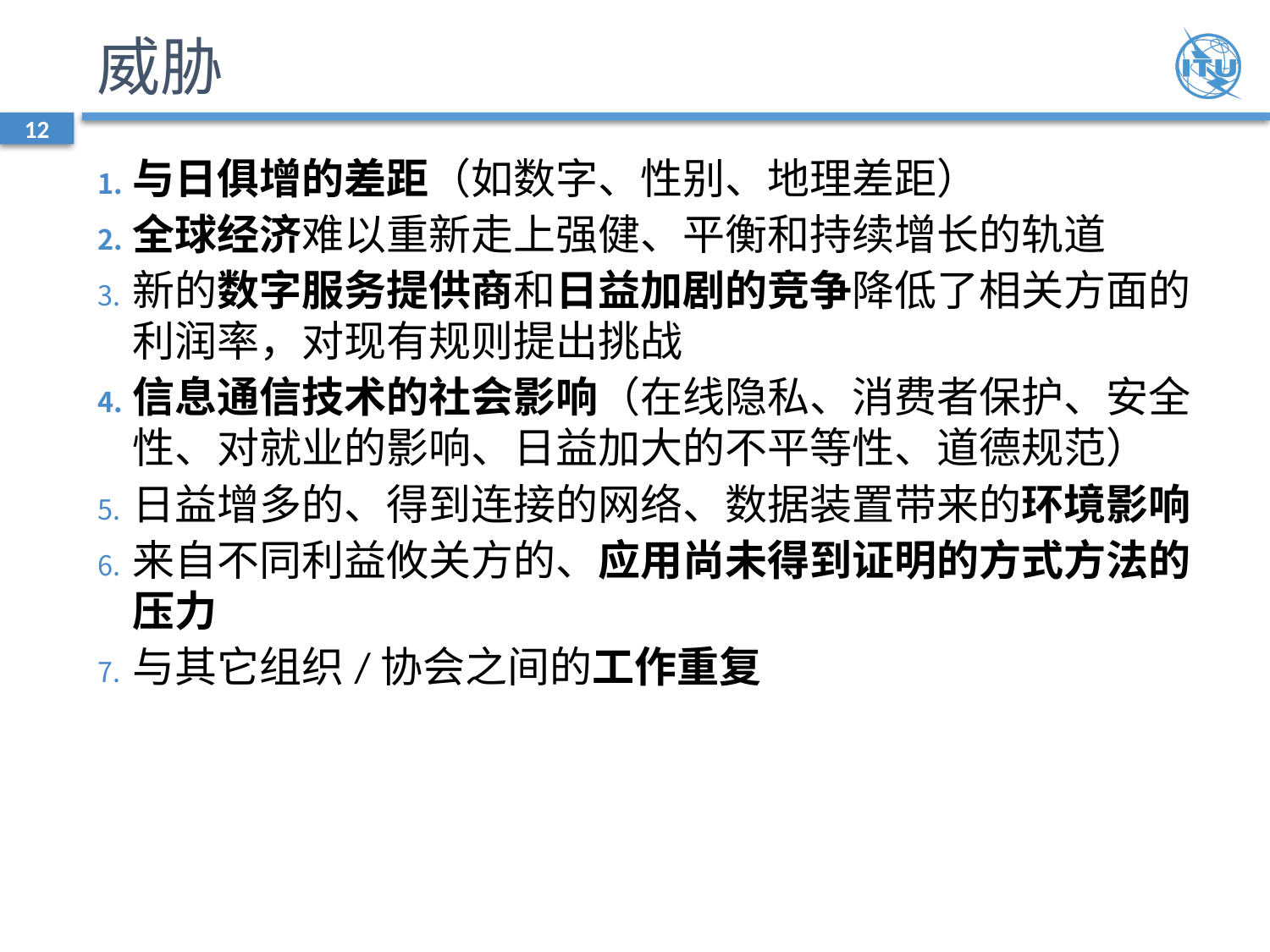

# 威胁
12
与日俱增的差距（如数字、性别、地理差距）
全球经济难以重新走上强健、平衡和持续增长的轨道
新的数字服务提供商和日益加剧的竞争降低了相关方面的利润率，对现有规则提出挑战
信息通信技术的社会影响（在线隐私、消费者保护、安全性、对就业的影响、日益加大的不平等性、道德规范）
日益增多的、得到连接的网络、数据装置带来的环境影响
来自不同利益攸关方的、应用尚未得到证明的方式方法的压力
与其它组织/协会之间的工作重复